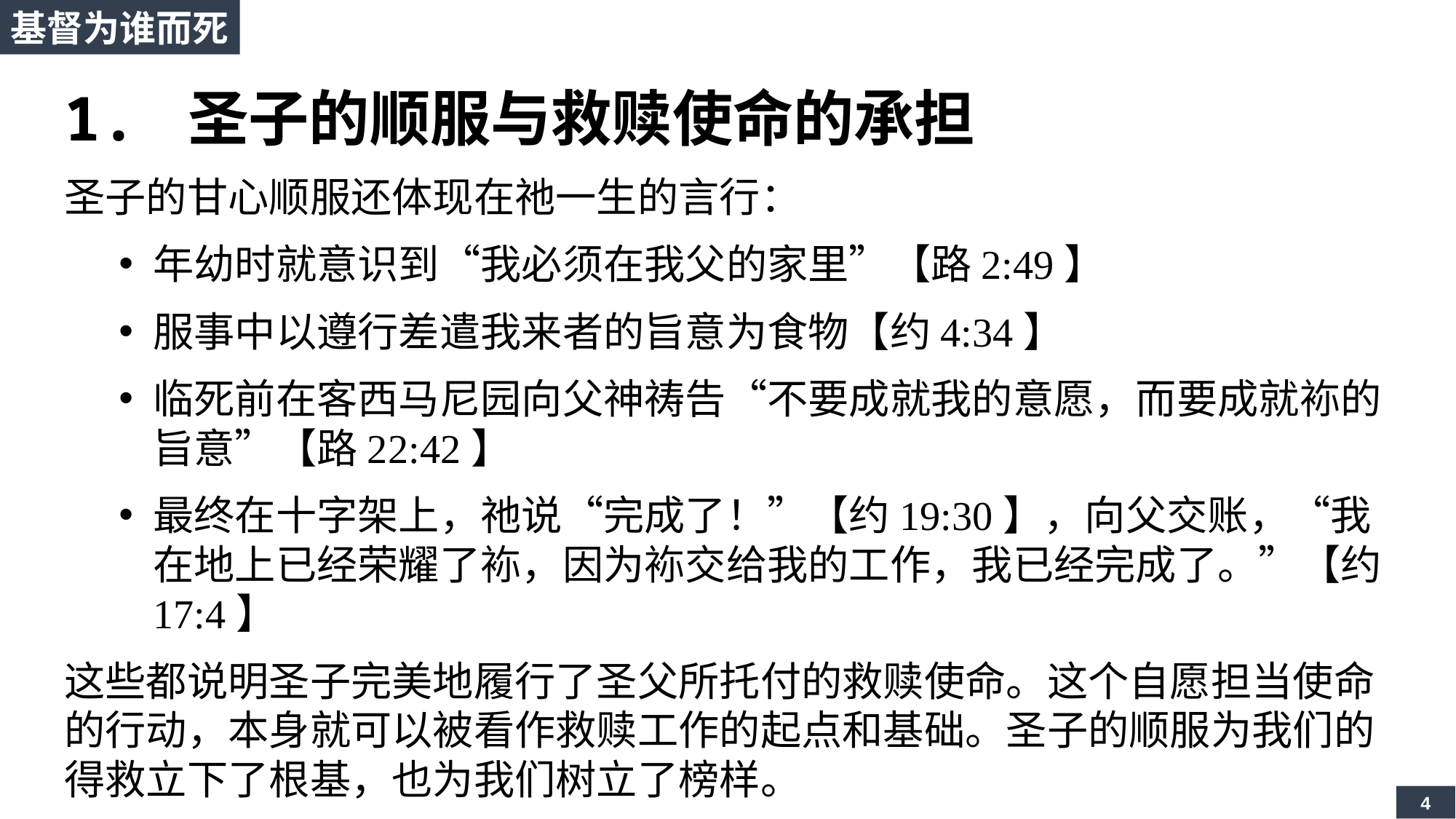

基督为谁而死
1. 圣子的顺服与救赎使命的承担
圣子的甘心顺服还体现在祂一生的言行：
年幼时就意识到“我必须在我父的家里”【路2:49】
服事中以遵行差遣我来者的旨意为食物【约4:34】
临死前在客西马尼园向父神祷告“不要成就我的意愿，而要成就袮的旨意”【路22:42】
最终在十字架上，祂说“完成了！”【约19:30】，向父交账，“我在地上已经荣耀了袮，因为袮交给我的工作，我已经完成了。”【约17:4】
这些都说明圣子完美地履行了圣父所托付的救赎使命。这个自愿担当使命的行动，本身就可以被看作救赎工作的起点和基础。圣子的顺服为我们的得救立下了根基，也为我们树立了榜样。
4